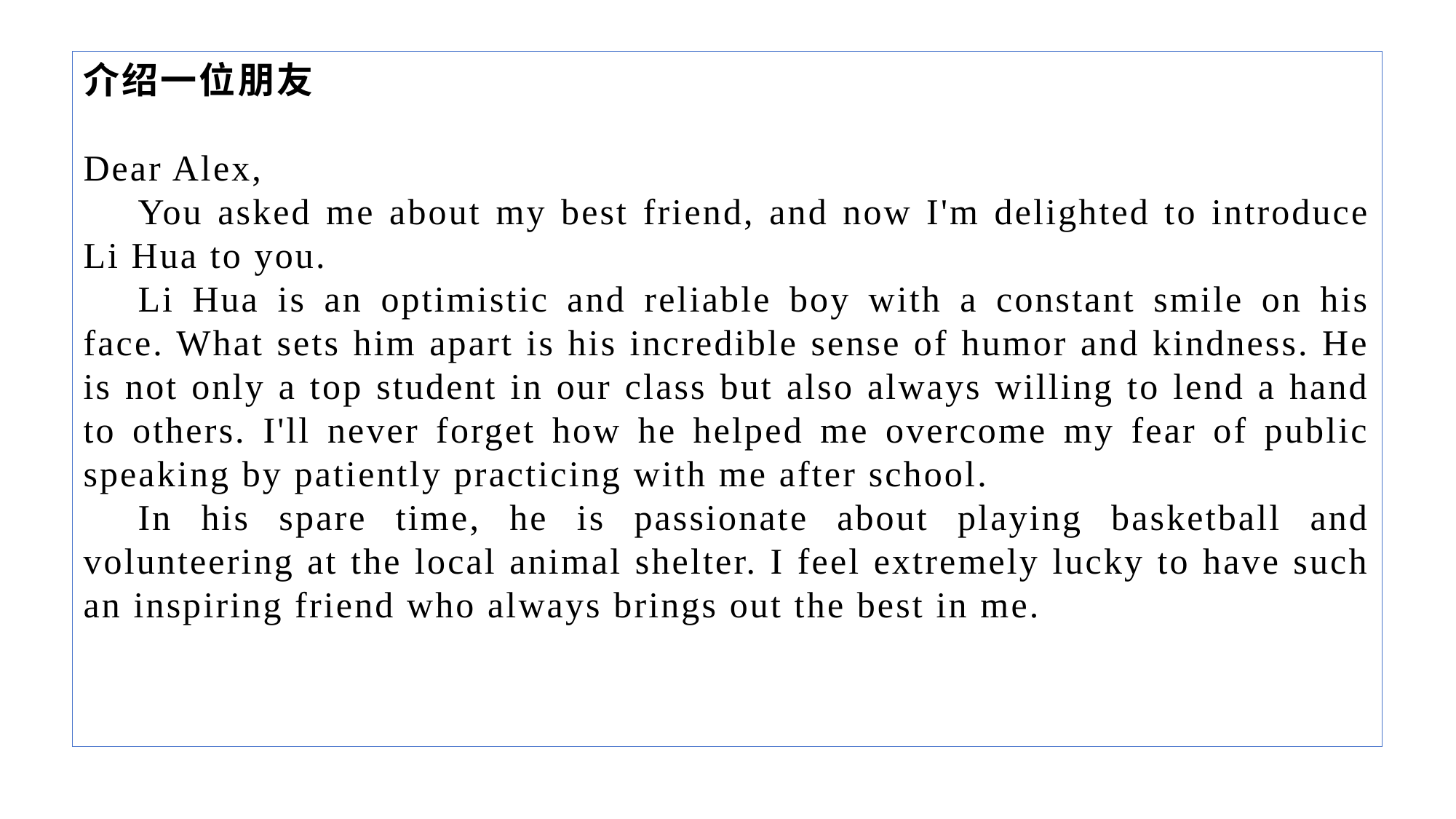

介绍一位朋友

Dear Alex,
You asked me about my best friend, and now I'm delighted to introduce Li Hua to you.
Li Hua is an optimistic and reliable boy with a constant smile on his face. What sets him apart is his incredible sense of humor and kindness. He is not only a top student in our class but also always willing to lend a hand to others. I'll never forget how he helped me overcome my fear of public speaking by patiently practicing with me after school.
In his spare time, he is passionate about playing basketball and volunteering at the local animal shelter. I feel extremely lucky to have such an inspiring friend who always brings out the best in me.